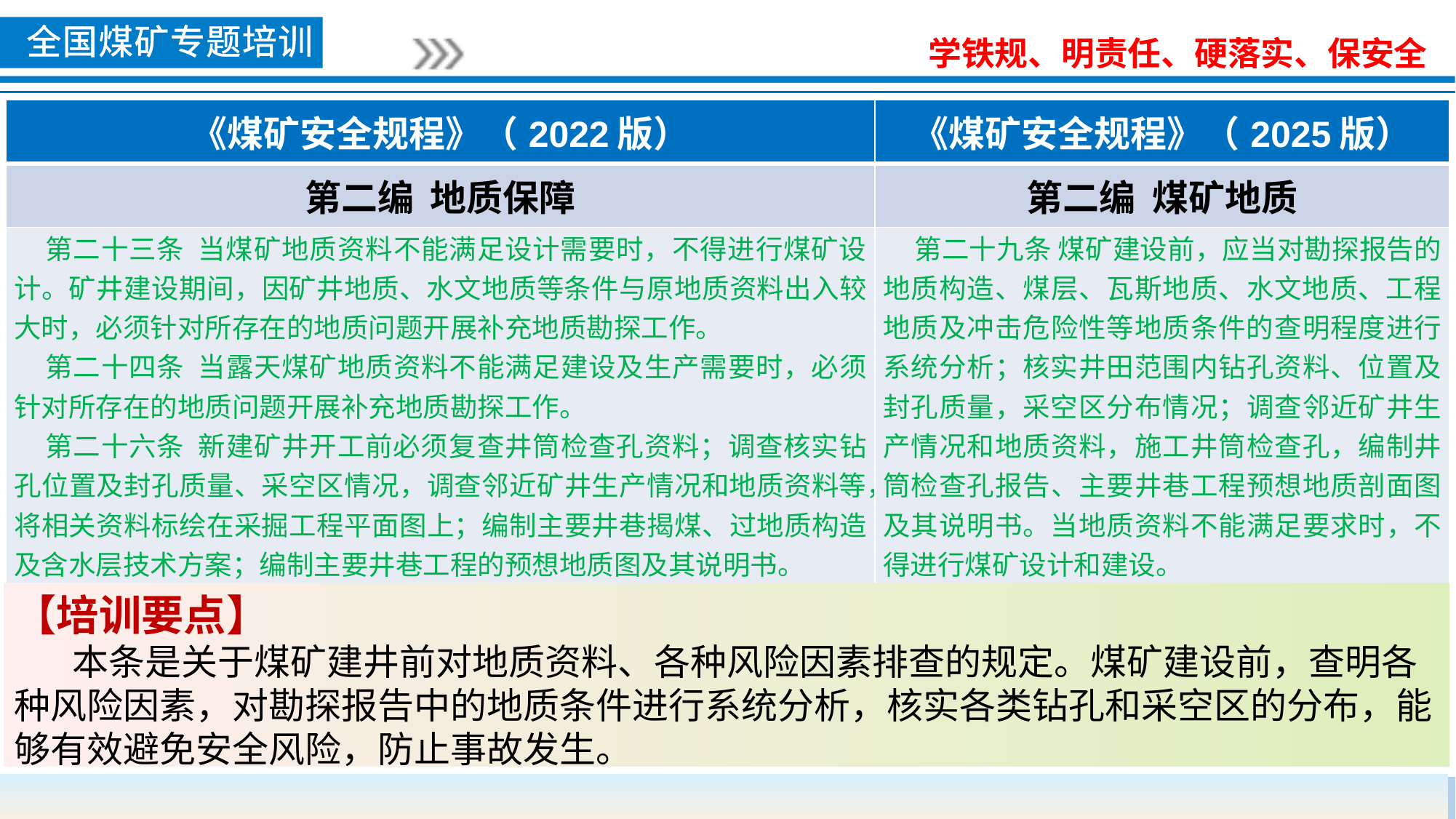

| 《煤矿安全规程》（2022版） | 《煤矿安全规程》（2025版） |
| --- | --- |
| 第二编 地质保障 | 第二编 煤矿地质 |
| 第二十三条 当煤矿地质资料不能满足设计需要时，不得进行煤矿设计。矿井建设期间，因矿井地质、水文地质等条件与原地质资料出入较大时，必须针对所存在的地质问题开展补充地质勘探工作。 第二十四条 当露天煤矿地质资料不能满足建设及生产需要时，必须针对所存在的地质问题开展补充地质勘探工作。 第二十六条 新建矿井开工前必须复查井筒检查孔资料；调查核实钻孔位置及封孔质量、采空区情况，调查邻近矿井生产情况和地质资料等，将相关资料标绘在采掘工程平面图上；编制主要井巷揭煤、过地质构造及含水层技术方案；编制主要井巷工程的预想地质图及其说明书。 第二十七条 井筒施工期间应当验证井筒检查孔取得的各种地质资料。当发现影响施工的异常地质因素时，应当采取探测和预防措施。 | 第二十九条 煤矿建设前，应当对勘探报告的地质构造、煤层、瓦斯地质、水文地质、工程地质及冲击危险性等地质条件的查明程度进行系统分析；核实井田范围内钻孔资料、位置及封孔质量，采空区分布情况；调查邻近矿井生产情况和地质资料，施工井筒检查孔，编制井筒检查孔报告、主要井巷工程预想地质剖面图及其说明书。当地质资料不能满足要求时，不得进行煤矿设计和建设。 |
【培训要点】
      本条是关于煤矿建井前对地质资料、各种风险因素排查的规定。煤矿建设前，查明各种风险因素，对勘探报告中的地质条件进行系统分析，核实各类钻孔和采空区的分布，能够有效避免安全风险，防止事故发生。